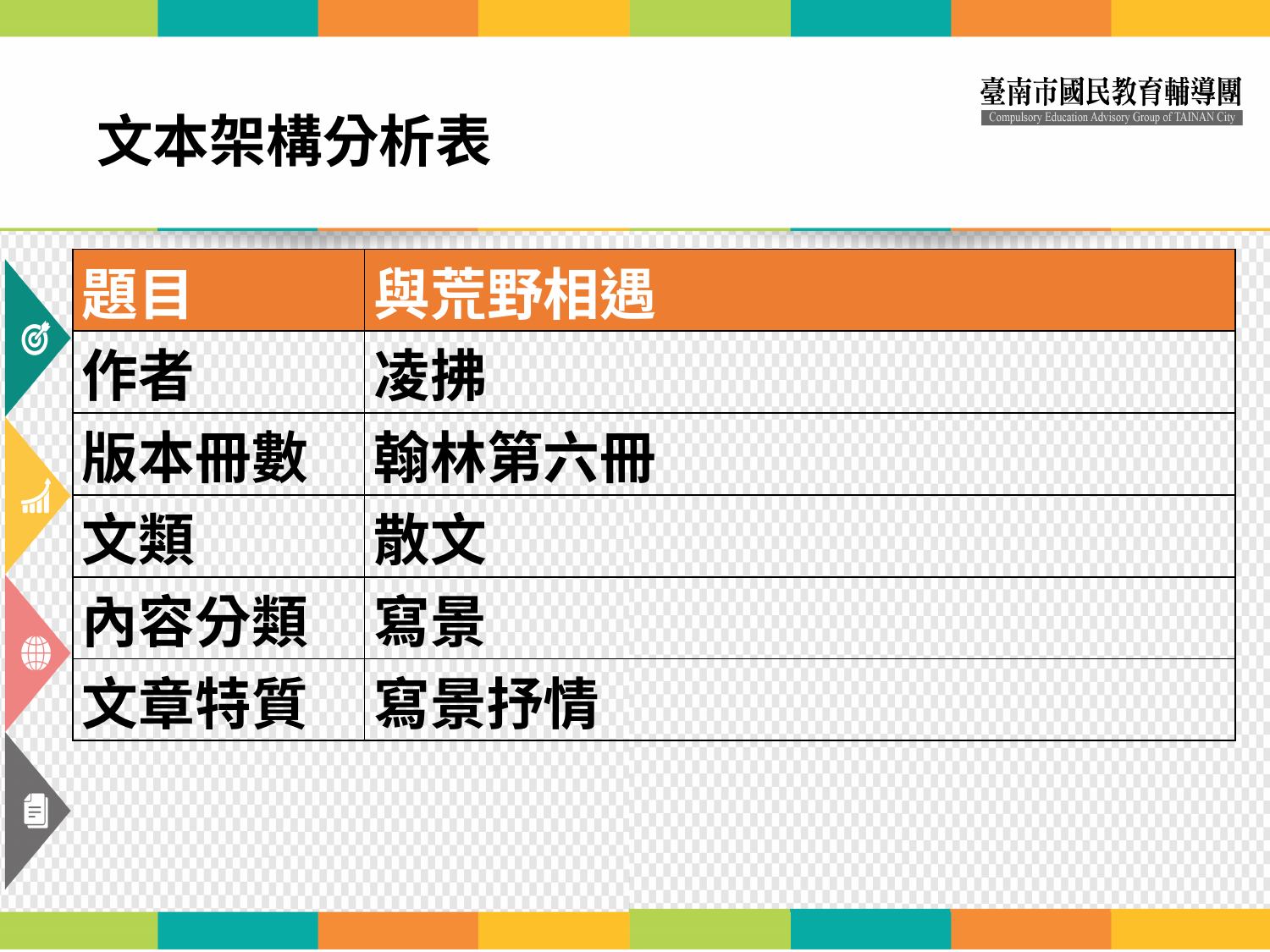

# 文本架構分析表
| 題目 | 與荒野相遇 |
| --- | --- |
| 作者 | 凌拂 |
| 版本冊數 | 翰林第六冊 |
| 文類 | 散文 |
| 內容分類 | 寫景 |
| 文章特質 | 寫景抒情 |